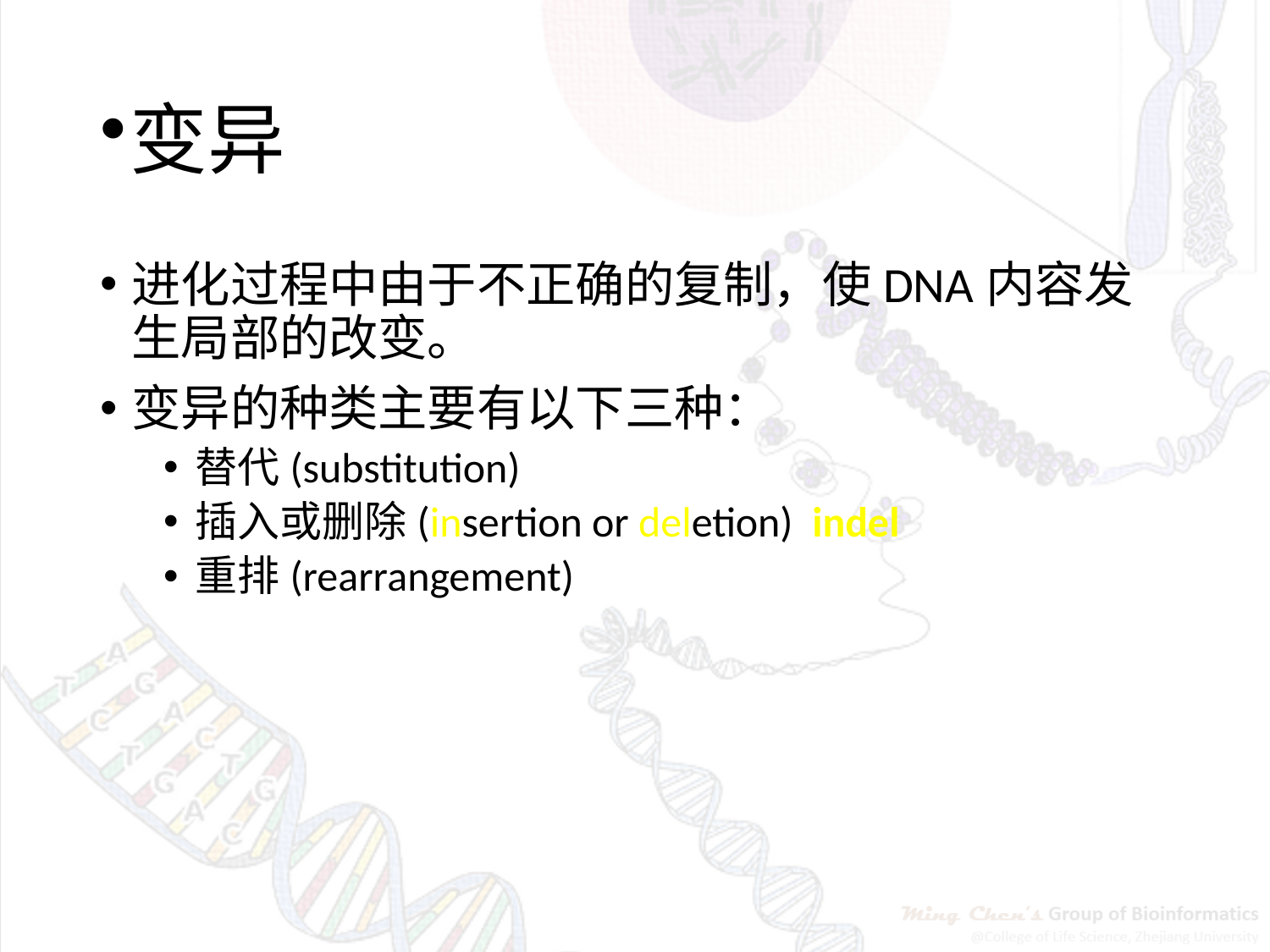

# 变异
进化过程中由于不正确的复制，使DNA内容发生局部的改变。
变异的种类主要有以下三种：
替代(substitution)
插入或删除(insertion or deletion)  indel
重排(rearrangement)